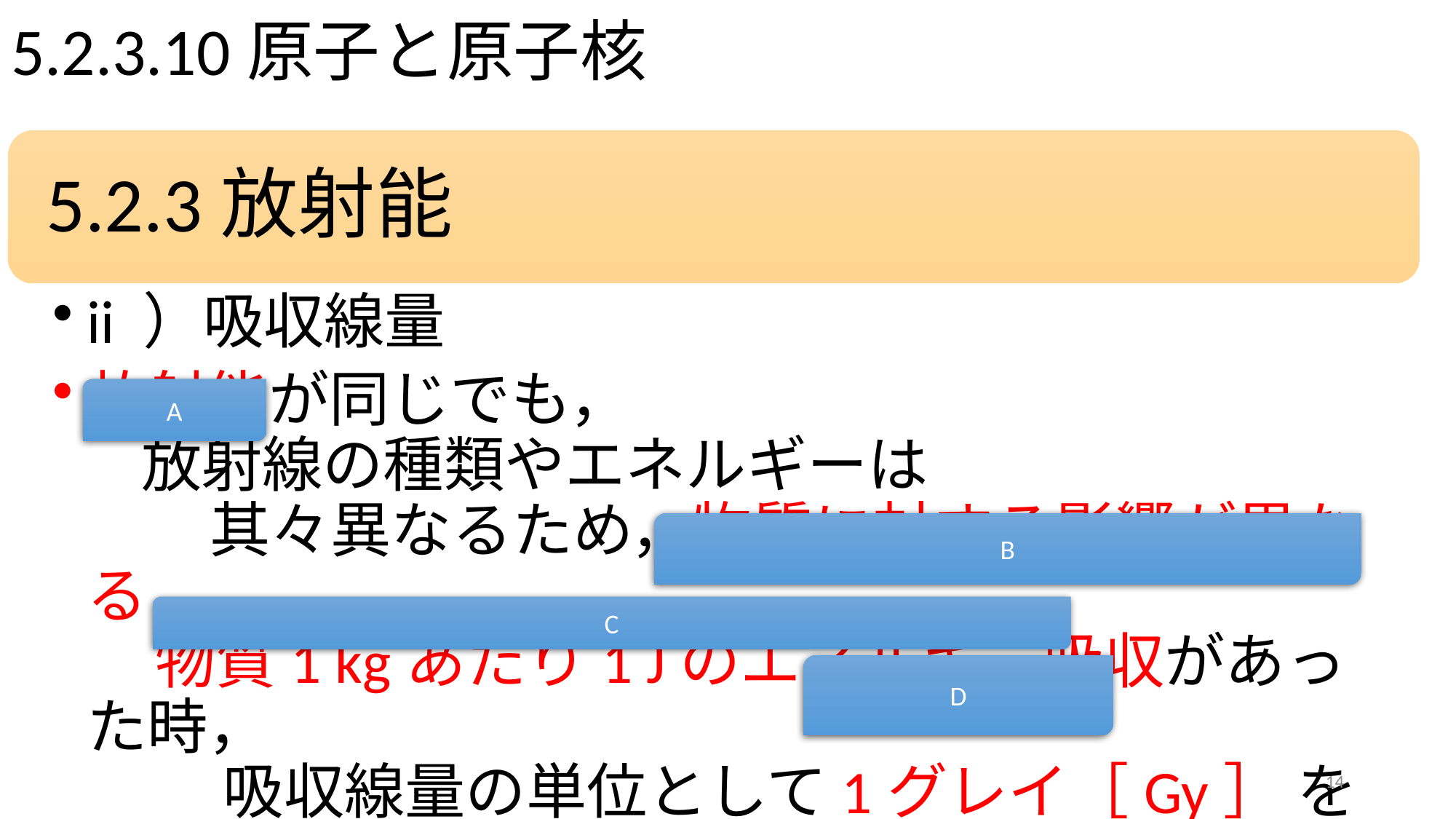

# 5.2.3.10原子と原子核
5.2.3放射能
ii ）吸収線量
放射能が同じでも，
    放射線の種類やエネルギーは
         其々異なるため，物質に対する影響が異なる．
     物質1 kgあたり1 Jのエネルギー吸収があった時，
          吸収線量の単位として1グレイ［Gy］ を用いる．
A
B
C
D
14